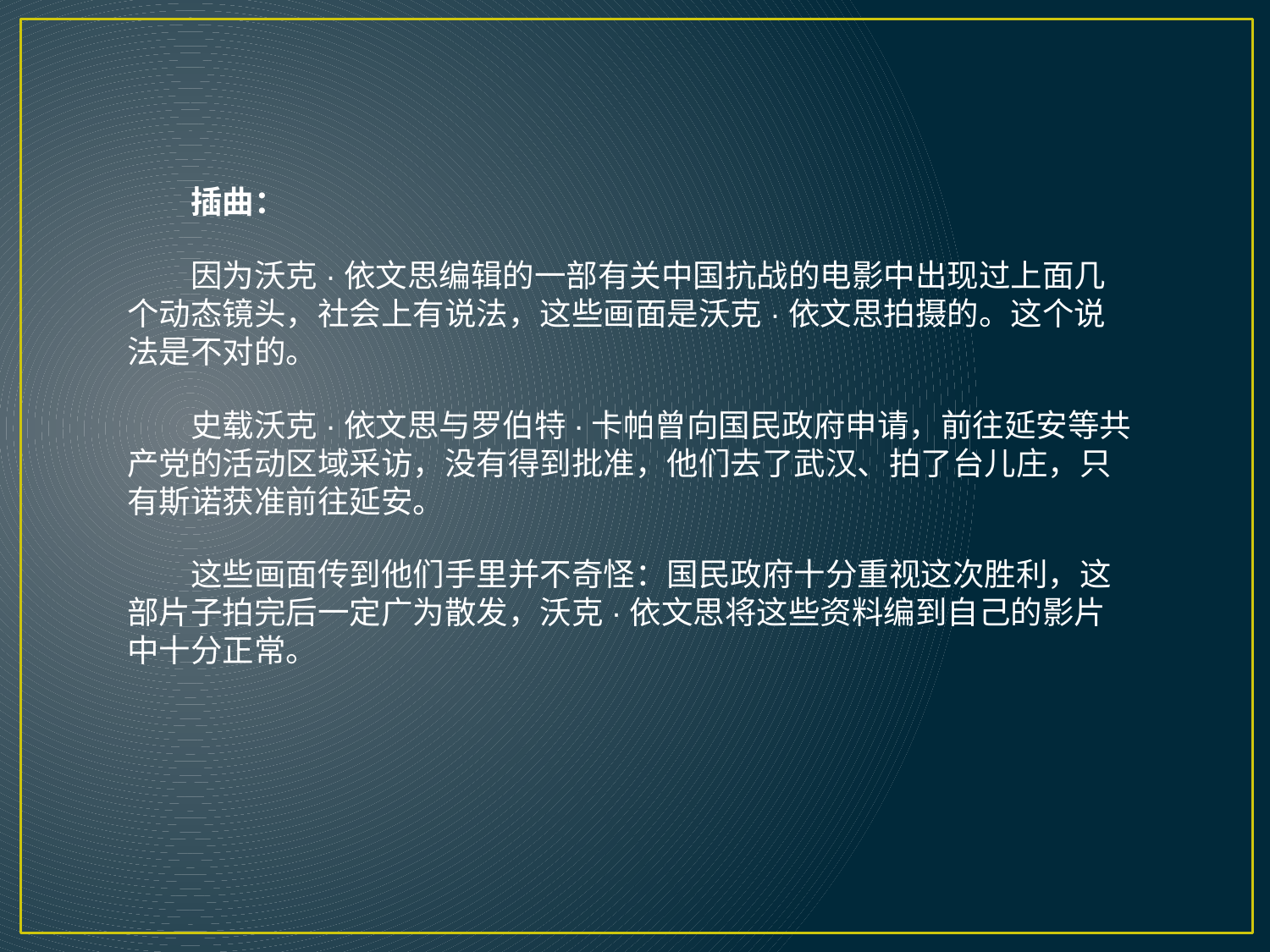

插曲：
因为沃克·依文思编辑的一部有关中国抗战的电影中出现过上面几个动态镜头，社会上有说法，这些画面是沃克·依文思拍摄的。这个说法是不对的。
史载沃克·依文思与罗伯特·卡帕曾向国民政府申请，前往延安等共产党的活动区域采访，没有得到批准，他们去了武汉、拍了台儿庄，只有斯诺获准前往延安。
这些画面传到他们手里并不奇怪：国民政府十分重视这次胜利，这部片子拍完后一定广为散发，沃克·依文思将这些资料编到自己的影片中十分正常。